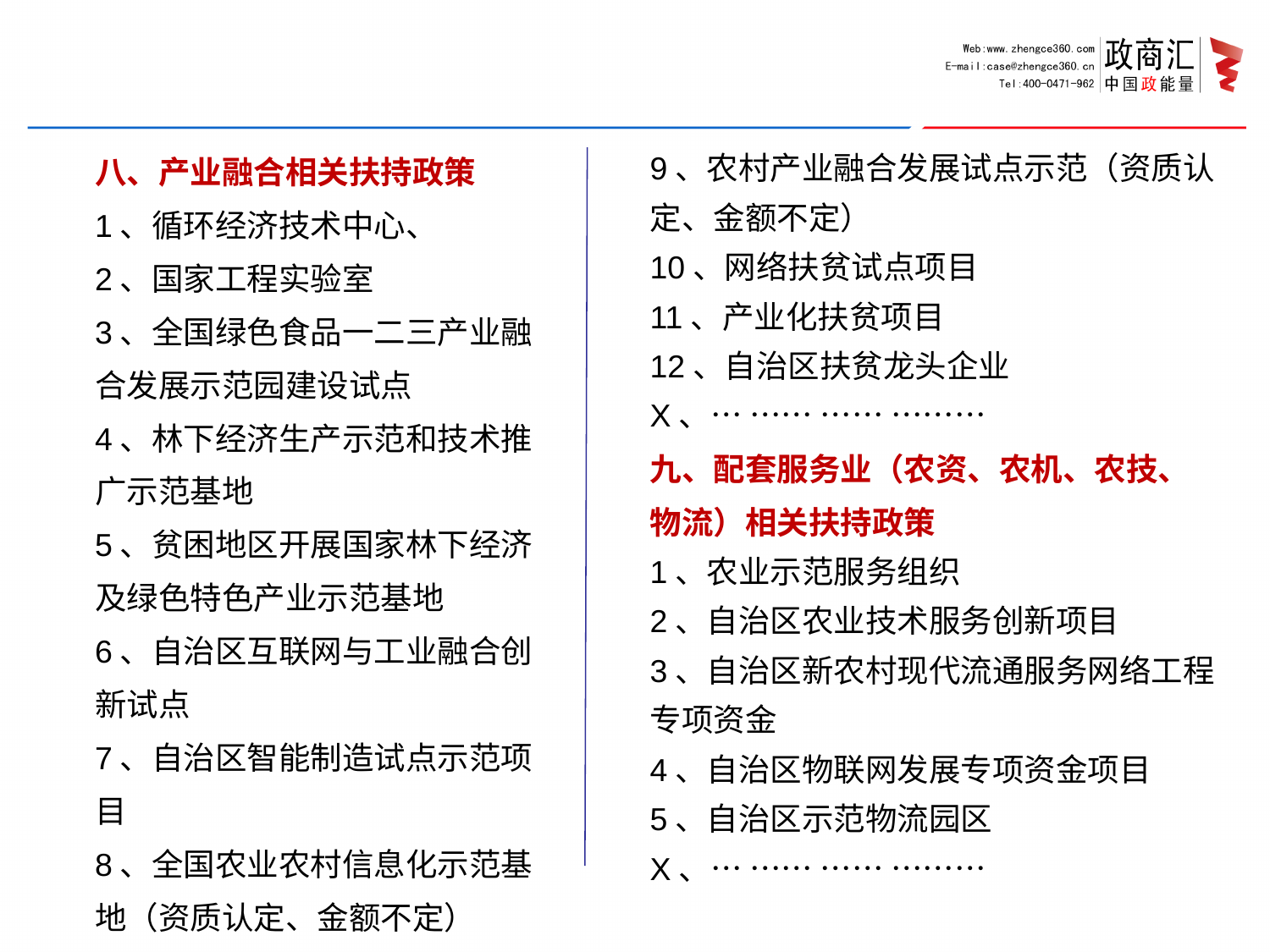

八、产业融合相关扶持政策
1、循环经济技术中心、
2、国家工程实验室
3、全国绿色食品一二三产业融合发展示范园建设试点
4、林下经济生产示范和技术推广示范基地
5、贫困地区开展国家林下经济及绿色特色产业示范基地
6、自治区互联网与工业融合创新试点
7、自治区智能制造试点示范项目
8、全国农业农村信息化示范基地（资质认定、金额不定）

9、农村产业融合发展试点示范（资质认定、金额不定）
10、网络扶贫试点项目
11、产业化扶贫项目
12、自治区扶贫龙头企业
X、… …… …… ………
九、配套服务业（农资、农机、农技、物流）相关扶持政策
1、农业示范服务组织
2、自治区农业技术服务创新项目
3、自治区新农村现代流通服务网络工程专项资金
4、自治区物联网发展专项资金项目
5、自治区示范物流园区
X、… …… …… ………